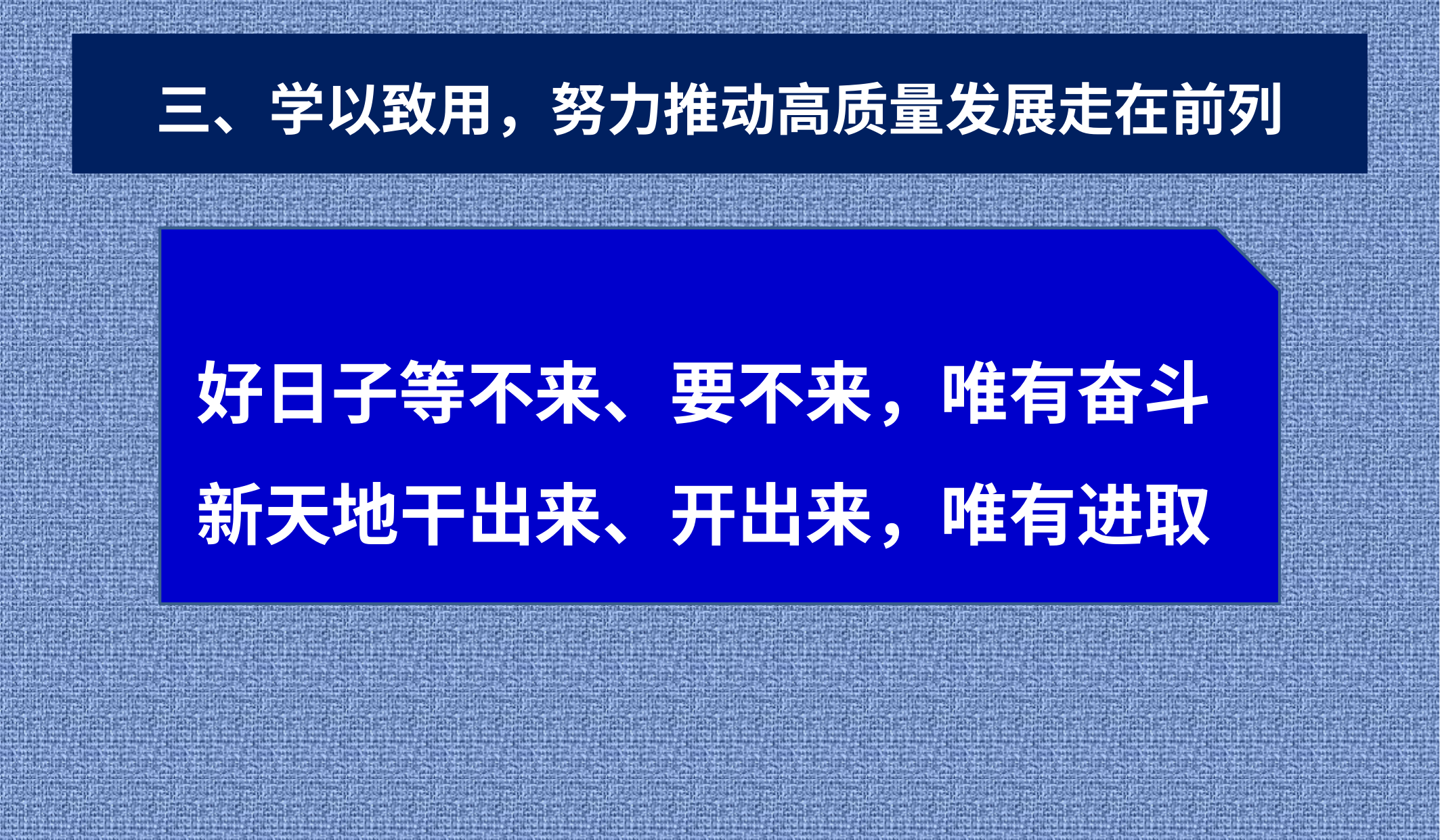

# 三、学以致用，努力推动高质量发展走在前列
好日子等不来、要不来，唯有奋斗
新天地干出来、开出来，唯有进取